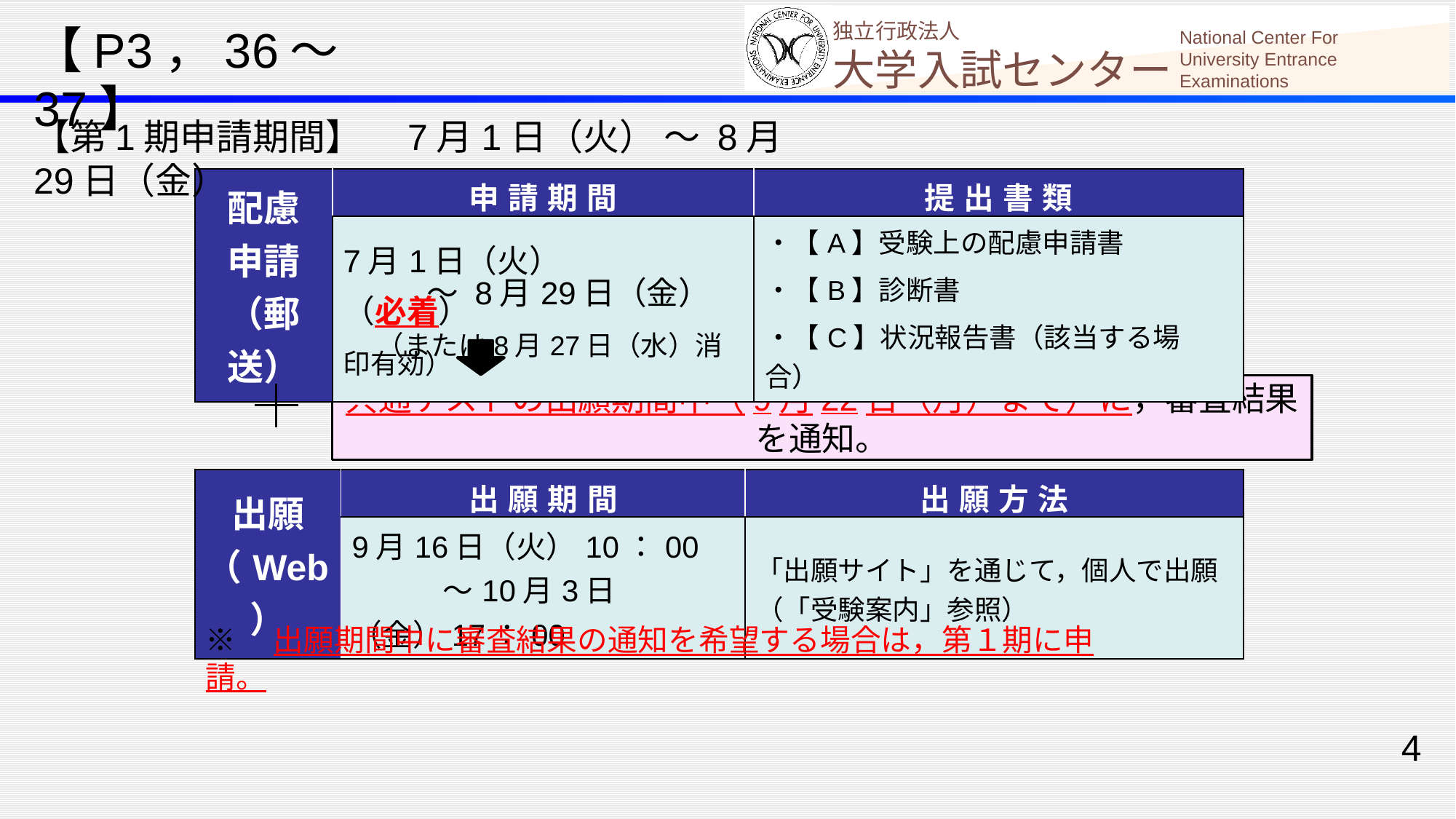

【P3，36～37】
【第1期申請期間】　7月1日（火） ～ 8月29日（金）
| 配慮 申請 （郵送） | 申請期間 | 提出書類 |
| --- | --- | --- |
|  | 7月1日（火） 　～ 8月29日（金）（必着） 　 （または8月27日（水）消印有効） | ・【A】受験上の配慮申請書 ・【B】診断書 ・【C】状況報告書（該当する場合） |

共通テストの出願期間中（9月22日（月）まで）に，審査結果を通知。

| 出願 （Web） | 出願期間 | 出願方法 |
| --- | --- | --- |
|  | 9月16日（火）10：00 　　　～10月3日（金）17：00 | 「出願サイト」を通じて，個人で出願（「受験案内」参照） |

※　出願期間中に審査結果の通知を希望する場合は，第１期に申請。
4